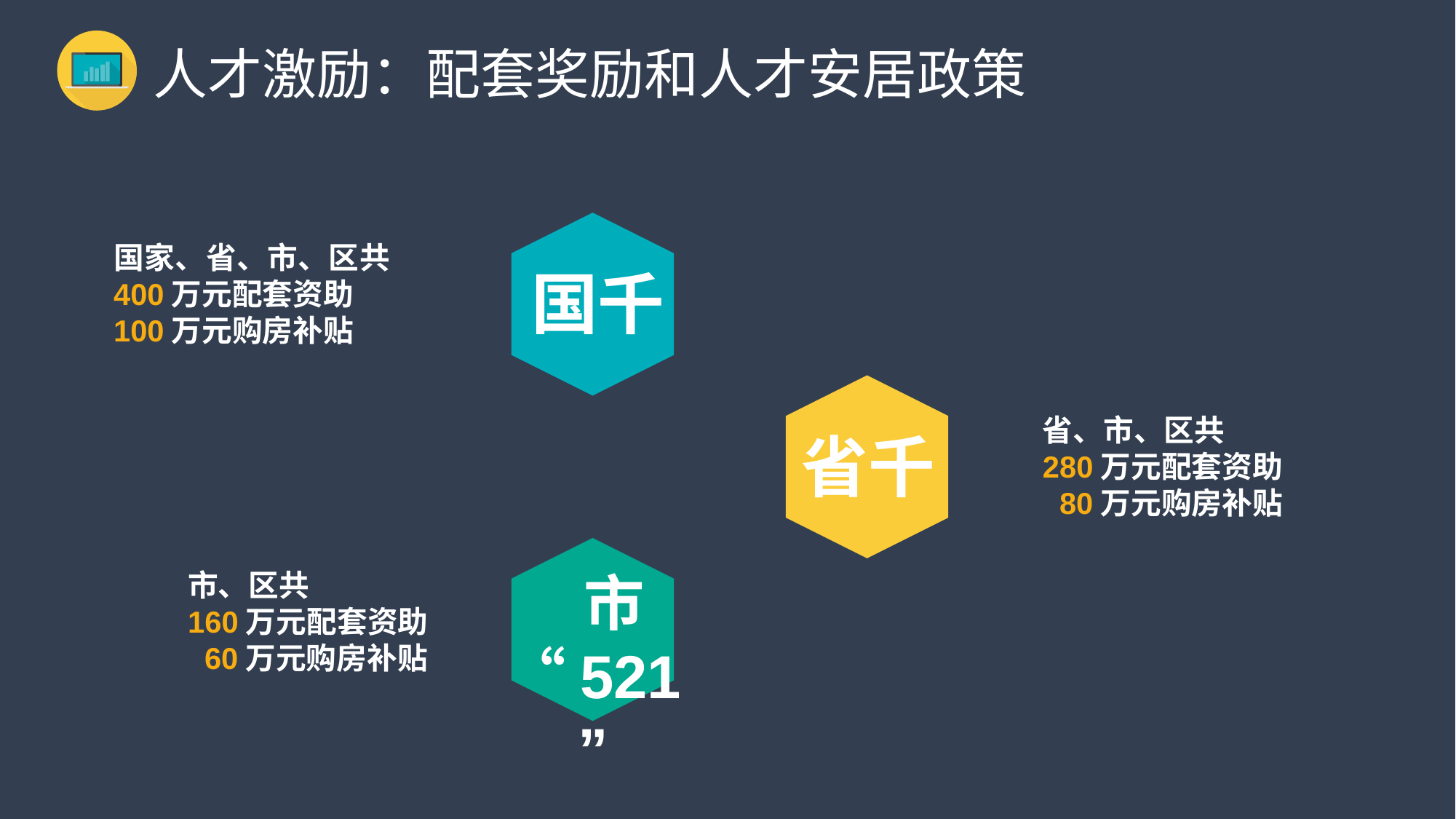

人才激励：配套奖励和人才安居政策

国千

国家、省、市、区共400万元配套资助
100万元购房补贴

省千
省、市、区共
280万元配套资助
  80万元购房补贴

  市“521”
市、区共
160万元配套资助
  60万元购房补贴